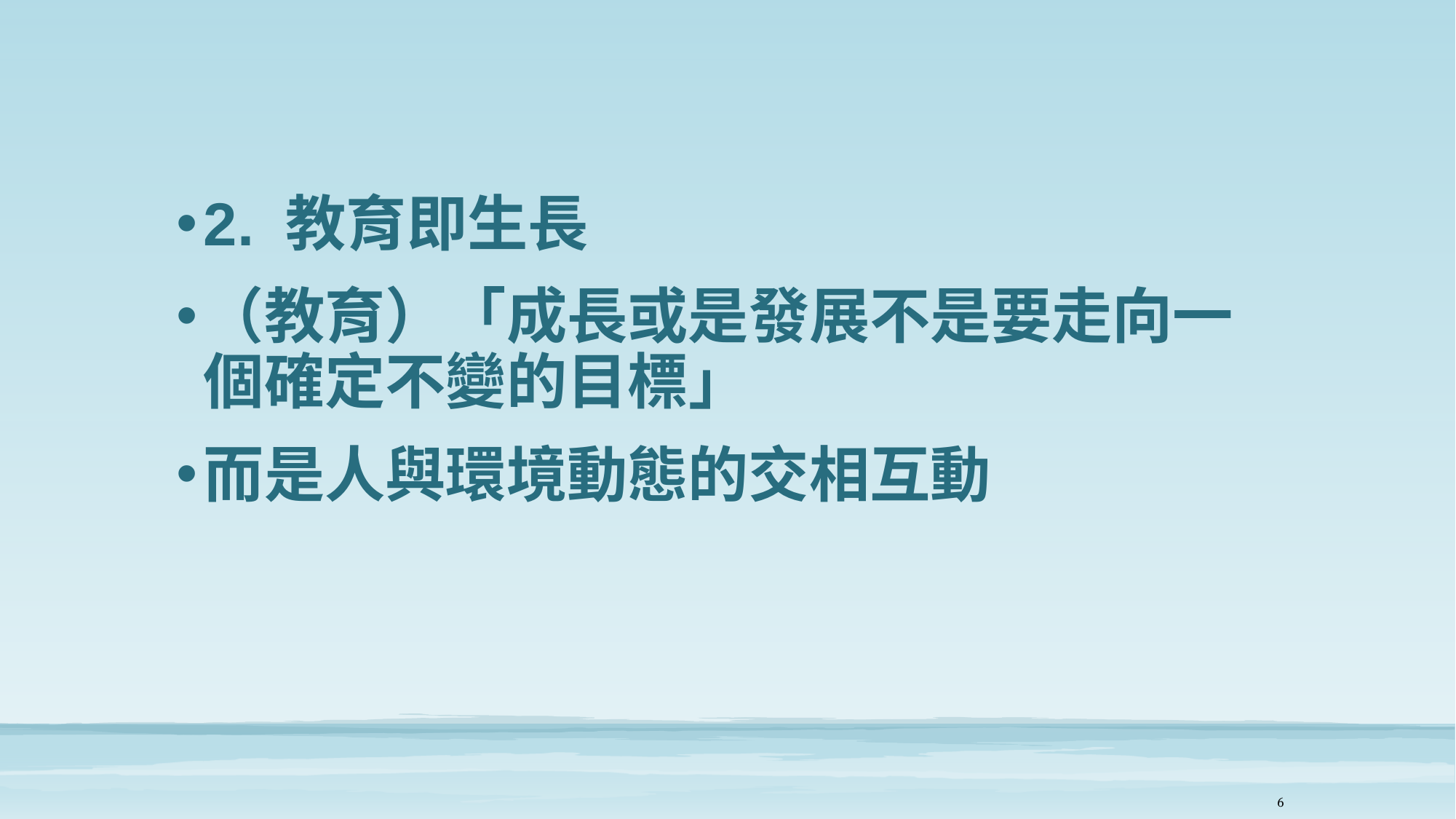

#
2. 教育即生長
（教育）「成長或是發展不是要走向一個確定不變的目標」
而是人與環境動態的交相互動
6